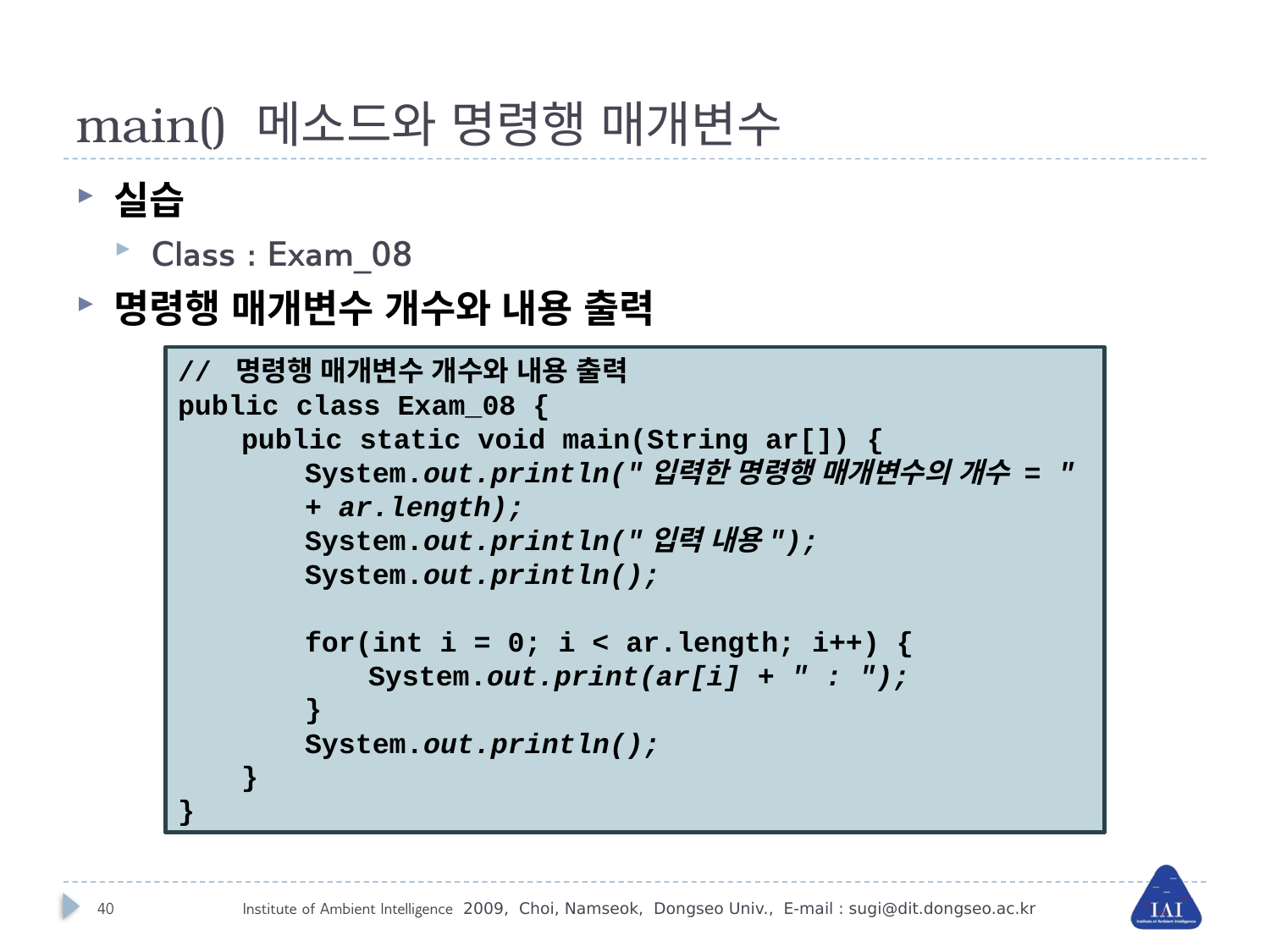

# main() 메소드와 명령행 매개변수
실습
Class : Exam_08
명령행 매개변수 개수와 내용 출력

// 명령행 매개변수 개수와 내용 출력
public class Exam_08 {
public static void main(String ar[]) {
System.out.println("입력한 명령행 매개변수의 개수 = "
+ ar.length);
System.out.println("입력 내용");
System.out.println();

for(int i = 0; i < ar.length; i++) {
System.out.print(ar[i] + " : ");
}
System.out.println();
}
}